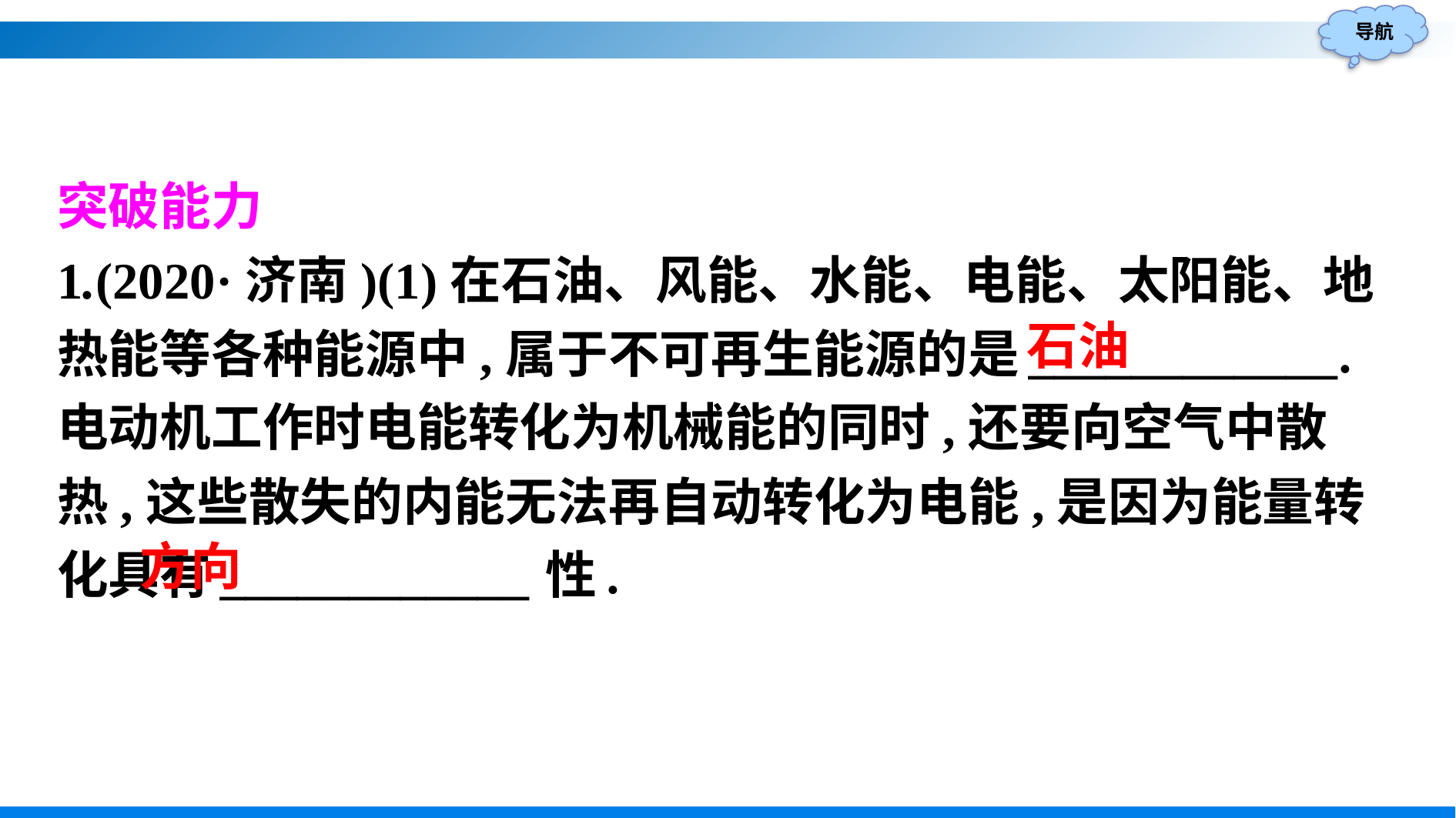

突破能力
1.(2020·济南)(1)在石油、风能、水能、电能、太阳能、地热能等各种能源中,属于不可再生能源的是____________.电动机工作时电能转化为机械能的同时,还要向空气中散热,这些散失的内能无法再自动转化为电能,是因为能量转化具有____________性.
石油
方向